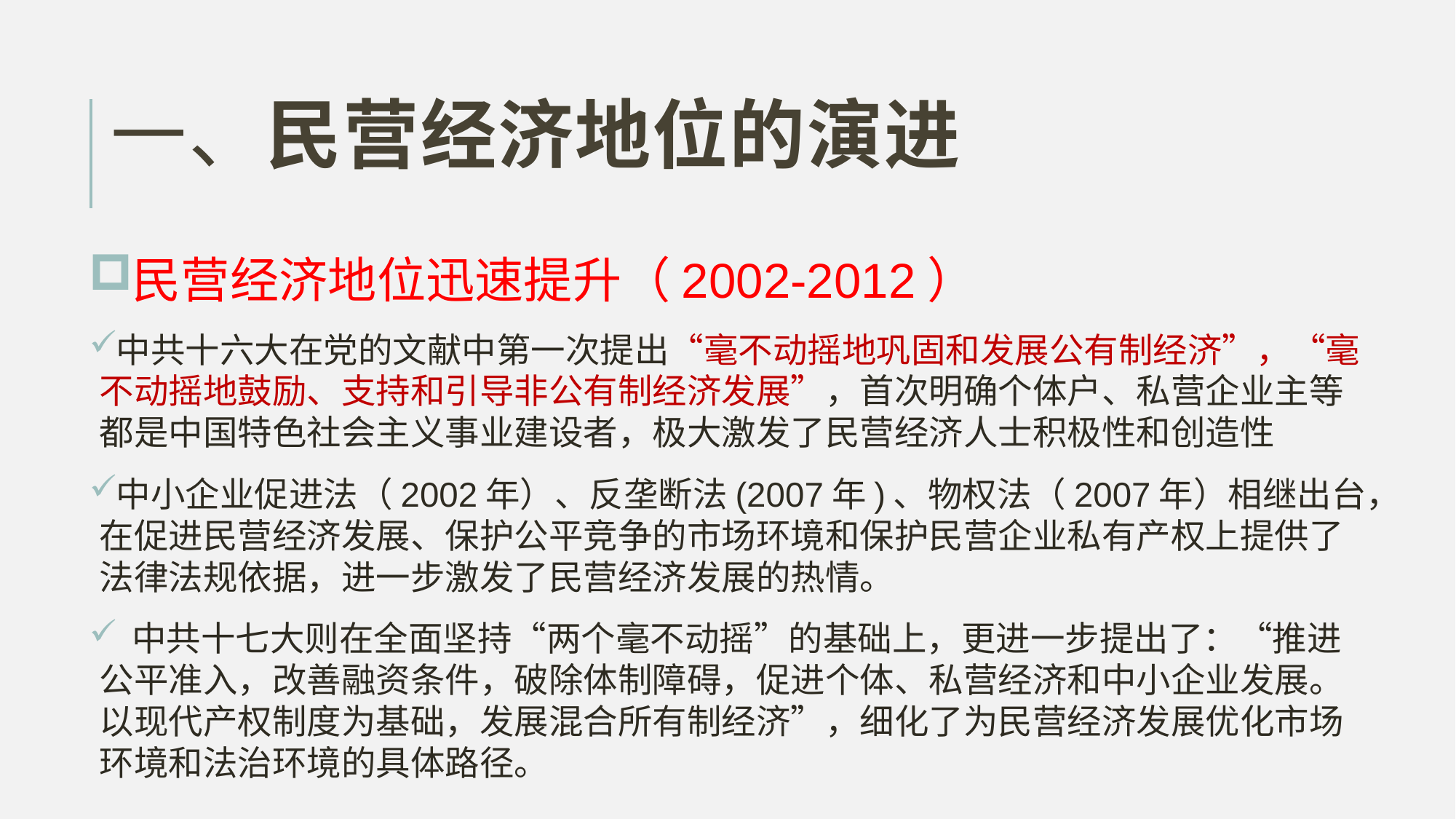

# 一、民营经济地位的演进
民营经济地位迅速提升（2002-2012）
中共十六大在党的文献中第一次提出“毫不动摇地巩固和发展公有制经济”，“毫不动摇地鼓励、支持和引导非公有制经济发展”，首次明确个体户、私营企业主等都是中国特色社会主义事业建设者，极大激发了民营经济人士积极性和创造性
中小企业促进法（2002年）、反垄断法(2007年)、物权法（2007年）相继出台，在促进民营经济发展、保护公平竞争的市场环境和保护民营企业私有产权上提供了法律法规依据，进一步激发了民营经济发展的热情。
 中共十七大则在全面坚持“两个毫不动摇”的基础上，更进一步提出了：“推进公平准入，改善融资条件，破除体制障碍，促进个体、私营经济和中小企业发展。以现代产权制度为基础，发展混合所有制经济”，细化了为民营经济发展优化市场环境和法治环境的具体路径。